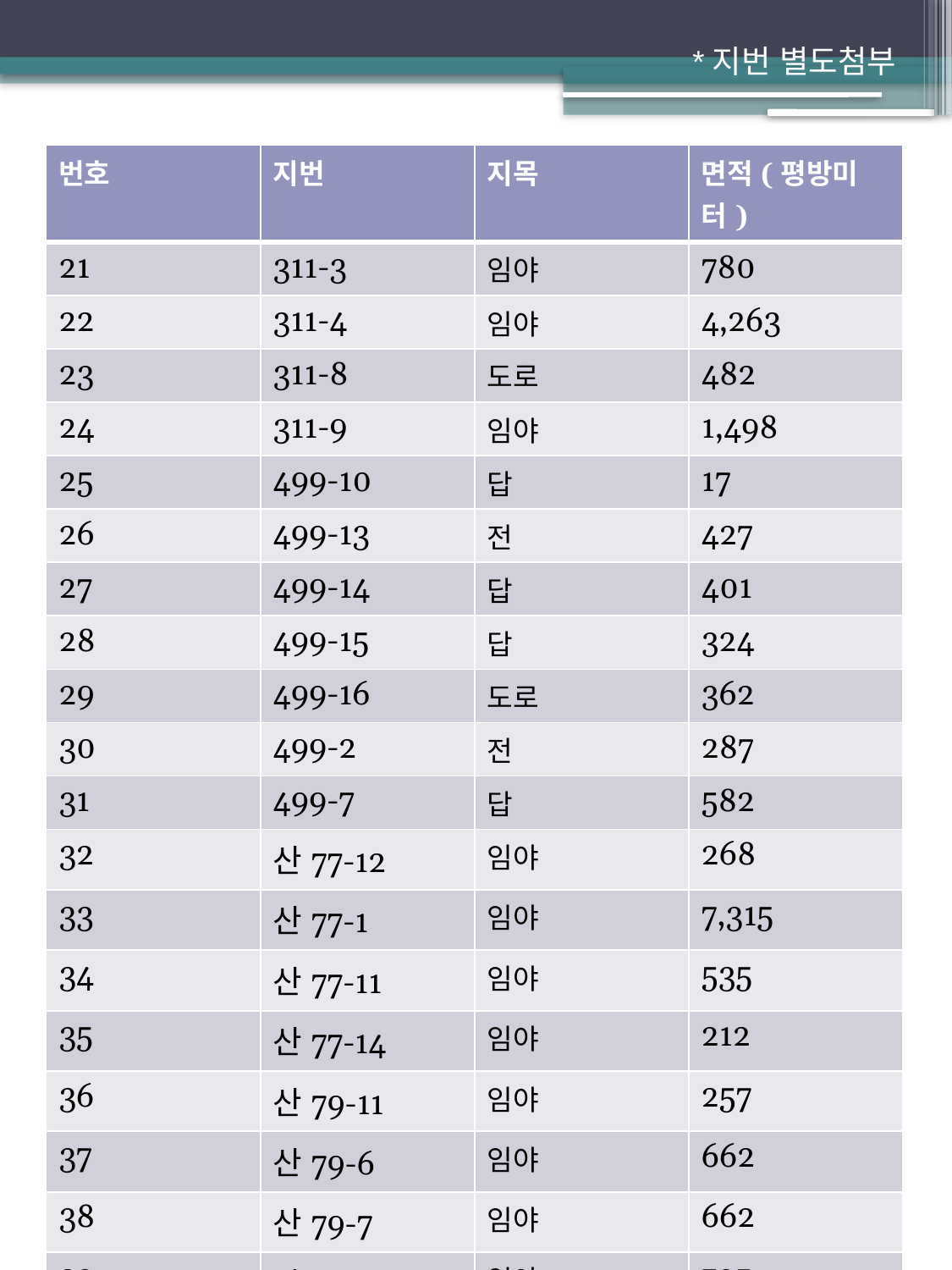

*지번 별도첨부
| 번호 | 지번 | 지목 | 면적(평방미터) |
| --- | --- | --- | --- |
| 21 | 311-3 | 임야 | 780 |
| 22 | 311-4 | 임야 | 4,263 |
| 23 | 311-8 | 도로 | 482 |
| 24 | 311-9 | 임야 | 1,498 |
| 25 | 499-10 | 답 | 17 |
| 26 | 499-13 | 전 | 427 |
| 27 | 499-14 | 답 | 401 |
| 28 | 499-15 | 답 | 324 |
| 29 | 499-16 | 도로 | 362 |
| 30 | 499-2 | 전 | 287 |
| 31 | 499-7 | 답 | 582 |
| 32 | 산77-12 | 임야 | 268 |
| 33 | 산77-1 | 임야 | 7,315 |
| 34 | 산77-11 | 임야 | 535 |
| 35 | 산77-14 | 임야 | 212 |
| 36 | 산79-11 | 임야 | 257 |
| 37 | 산79-6 | 임야 | 662 |
| 38 | 산79-7 | 임야 | 662 |
| 39 | 산79-8 | 임야 | 735 |